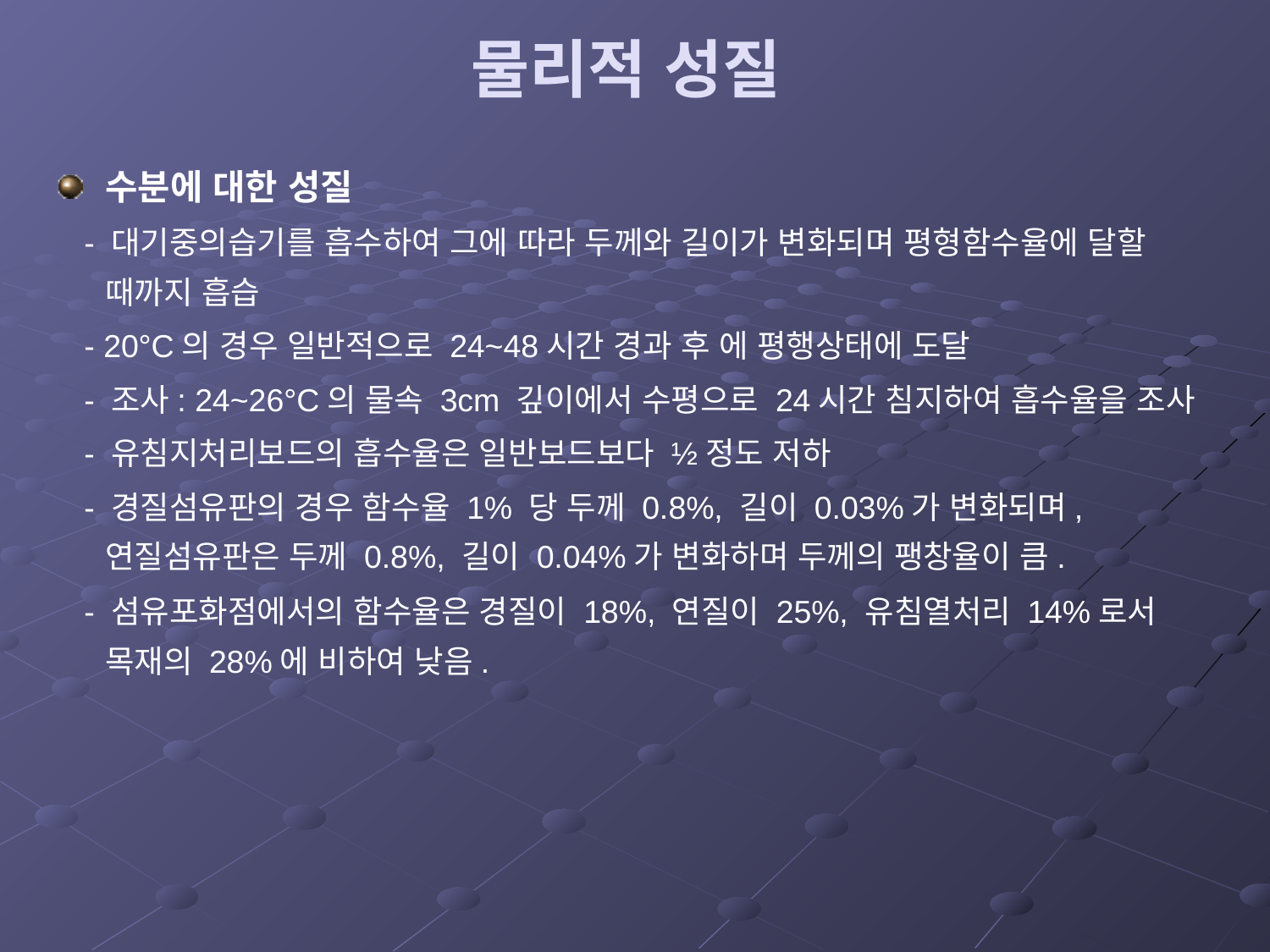

# 물리적 성질

수분에 대한 성질
   - 대기중의습기를 흡수하여 그에 따라 두께와 길이가 변화되며 평형함수율에 달할 때까지 흡습
   - 20°C의 경우 일반적으로 24~48시간 경과 후 에 평행상태에 도달
   - 조사: 24~26°C의 물속 3cm 깊이에서 수평으로 24시간 침지하여 흡수율을 조사
   - 유침지처리보드의 흡수율은 일반보드보다 ½정도 저하
   - 경질섬유판의 경우 함수율 1% 당 두께 0.8%, 길이 0.03%가 변화되며, 연질섬유판은 두께 0.8%, 길이 0.04%가 변화하며 두께의 팽창율이 큼.
   - 섬유포화점에서의 함수율은 경질이 18%, 연질이 25%, 유침열처리 14%로서 목재의 28%에 비하여 낮음.